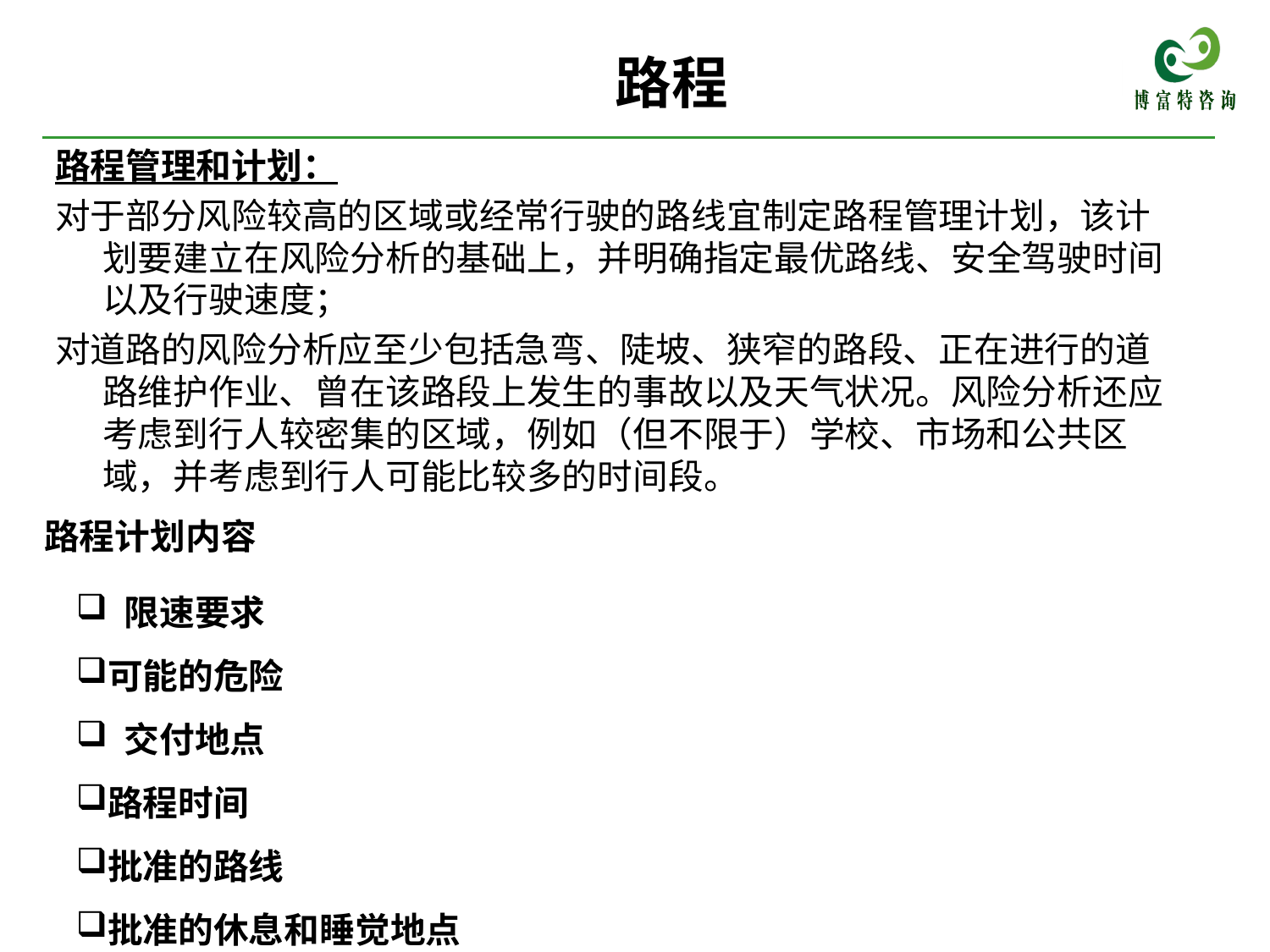

# 路程
路程管理和计划：
对于部分风险较高的区域或经常行驶的路线宜制定路程管理计划，该计划要建立在风险分析的基础上，并明确指定最优路线、安全驾驶时间以及行驶速度；
对道路的风险分析应至少包括急弯、陡坡、狭窄的路段、正在进行的道路维护作业、曾在该路段上发生的事故以及天气状况。风险分析还应考虑到行人较密集的区域，例如（但不限于）学校、市场和公共区域，并考虑到行人可能比较多的时间段。
路程计划内容
 限速要求
可能的危险
 交付地点
路程时间
批准的路线
批准的休息和睡觉地点
21